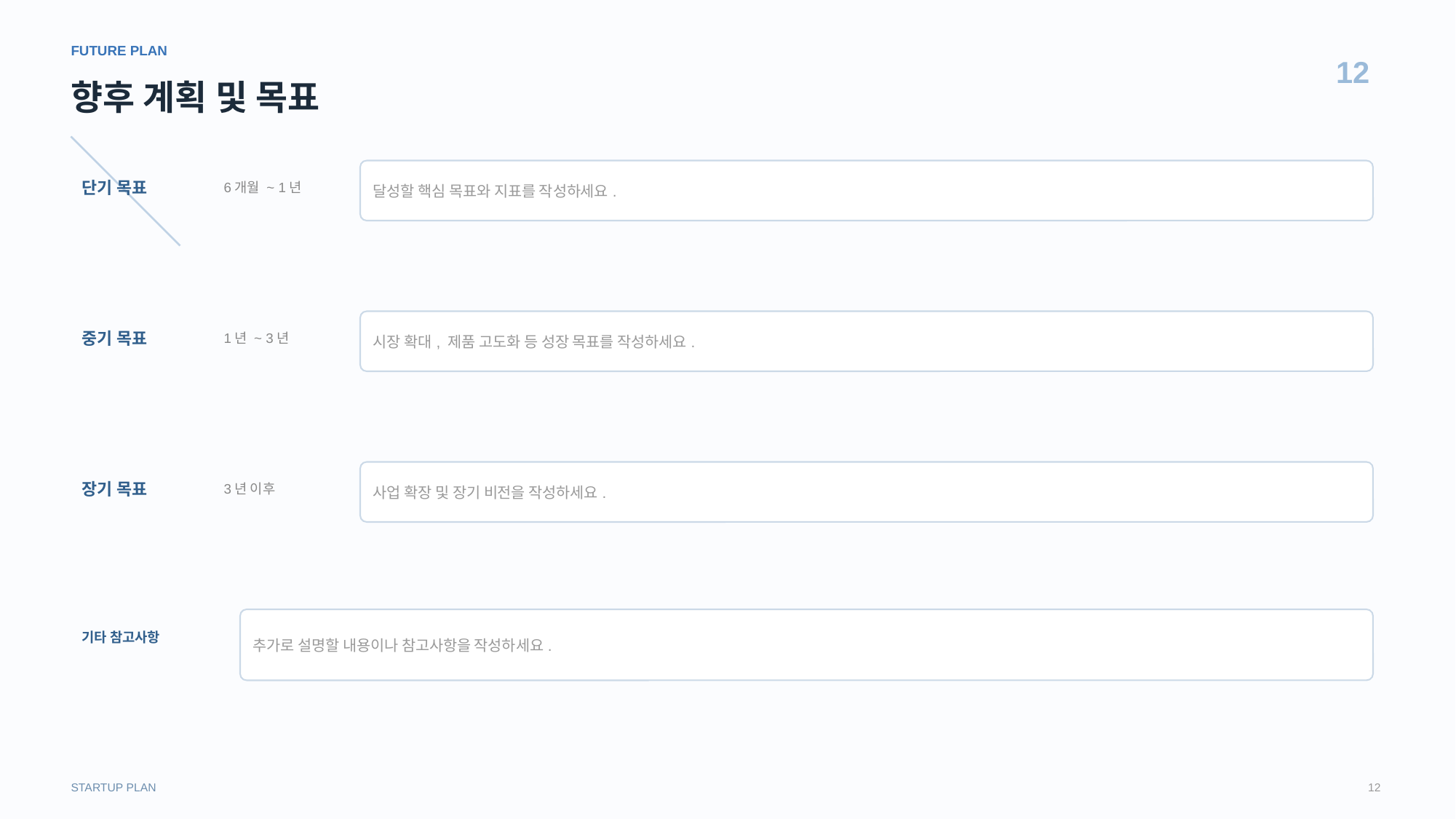

FUTURE PLAN
12
향후 계획 및 목표

달성할 핵심 목표와 지표를 작성하세요.
단기 목표
6개월 ~ 1년

시장 확대, 제품 고도화 등 성장 목표를 작성하세요.
중기 목표
1년 ~ 3년

사업 확장 및 장기 비전을 작성하세요.
장기 목표
3년 이후

추가로 설명할 내용이나 참고사항을 작성하세요.
기타 참고사항
STARTUP PLAN
12